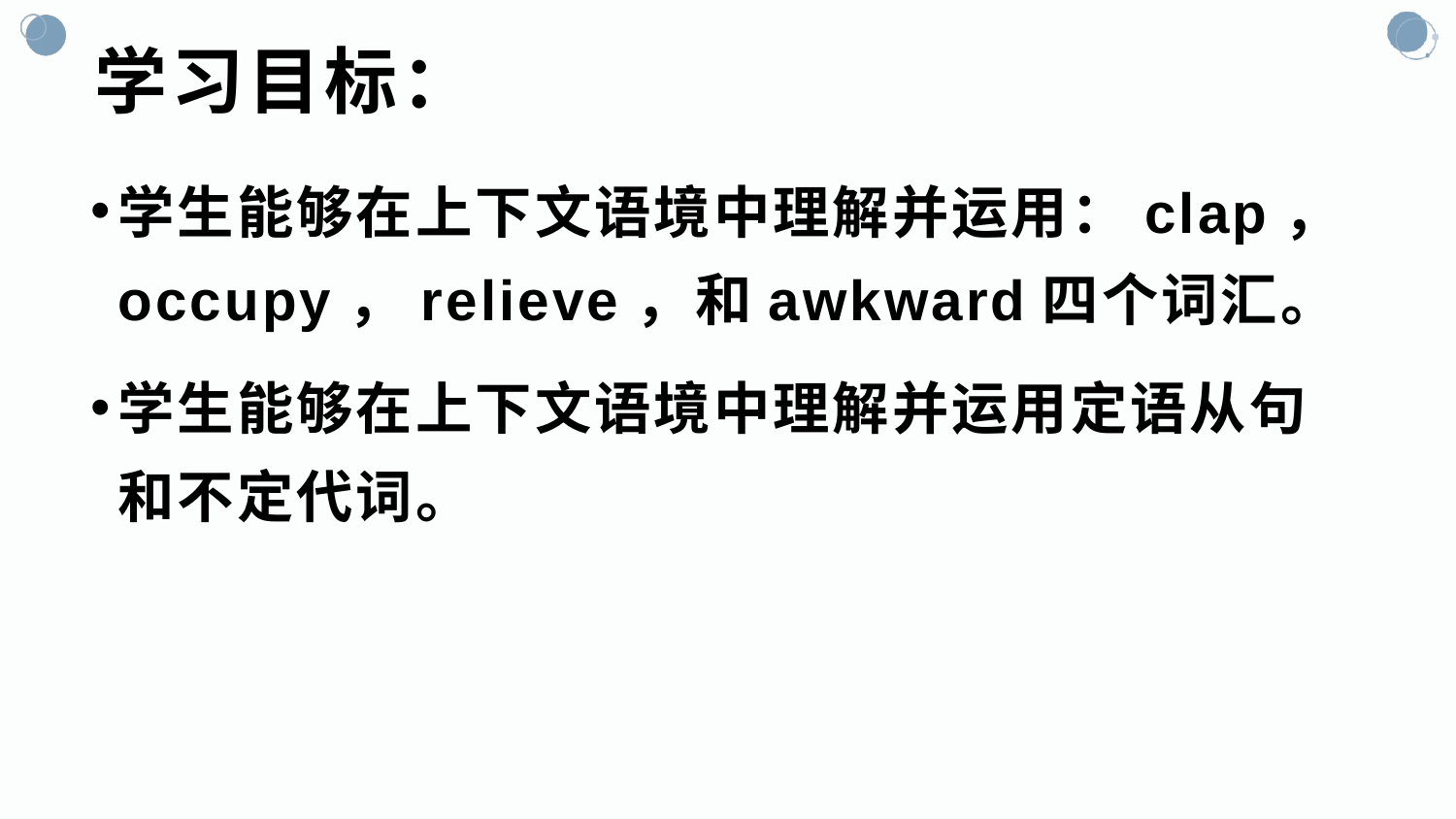

# 学习目标：
学生能够在上下文语境中理解并运用：clap，occupy，relieve，和awkward四个词汇。
学生能够在上下文语境中理解并运用定语从句和不定代词。